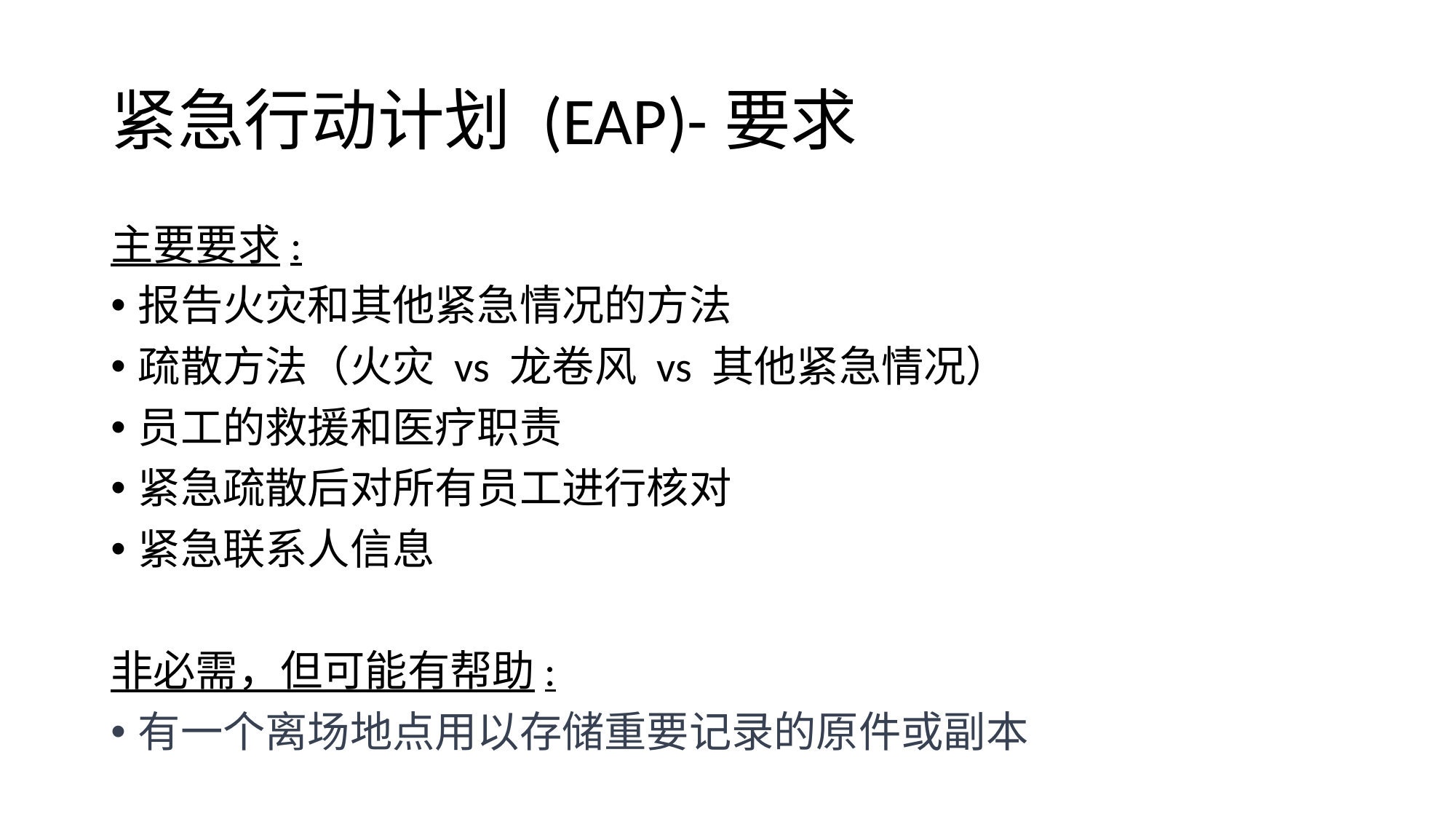

# 紧急行动计划 (EAP)-要求
主要要求:
报告火灾和其他紧急情况的方法
疏散方法（火灾 vs 龙卷风 vs 其他紧急情况）
员工的救援和医疗职责
紧急疏散后对所有员工进行核对
紧急联系人信息

非必需，但可能有帮助:
有一个离场地点用以存储重要记录的原件或副本